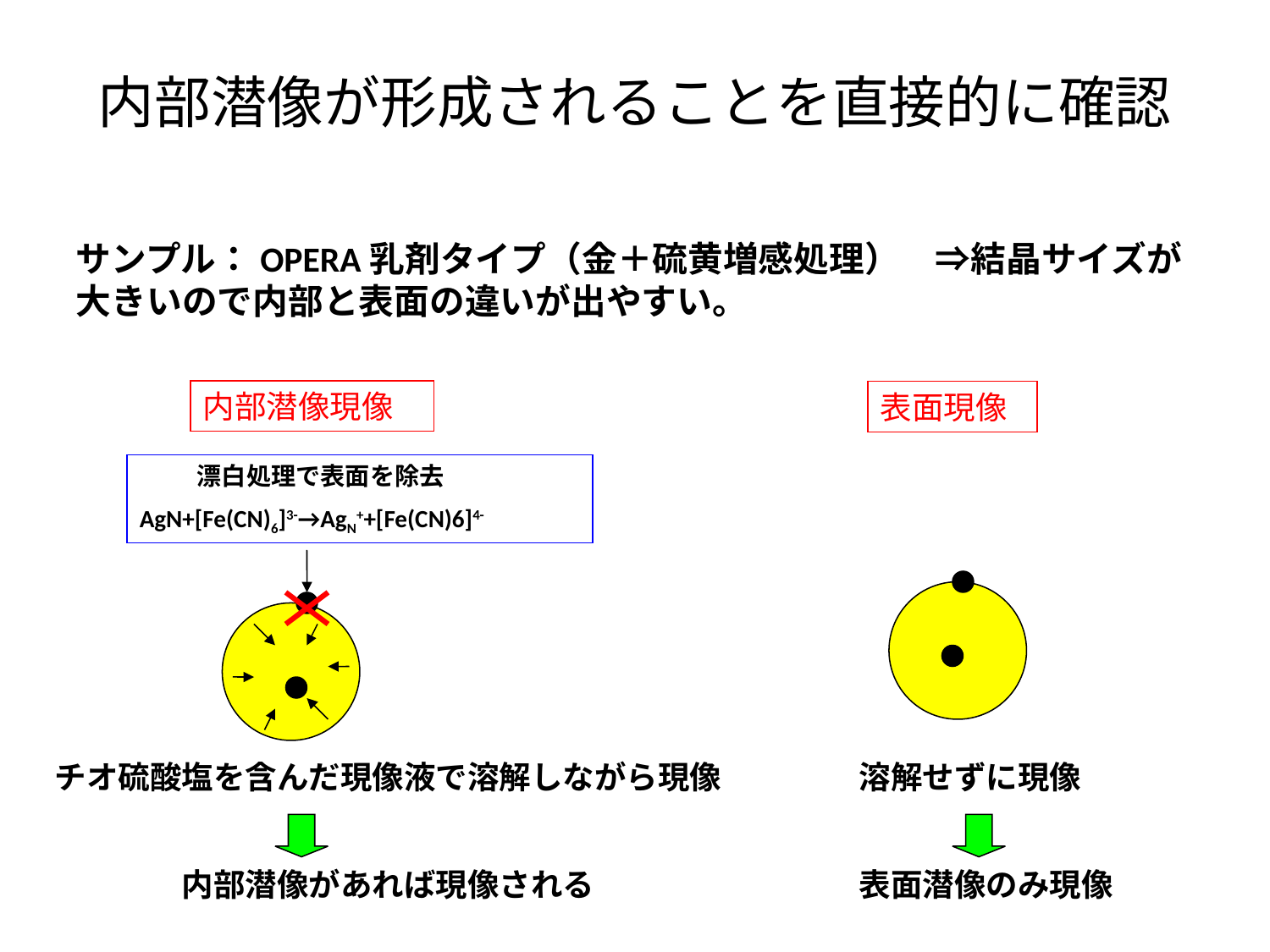

# 内部潜像が形成されることを直接的に確認
サンプル：OPERA乳剤タイプ（金＋硫黄増感処理）　⇒結晶サイズが大きいので内部と表面の違いが出やすい。
内部潜像現像
表面現像
         漂白処理で表面を除去
AgN+[Fe(CN)6]3-→AgN++[Fe(CN)6]4-

チオ硫酸塩を含んだ現像液で溶解しながら現像

　　　　内部潜像があれば現像される
溶解せずに現像

表面潜像のみ現像